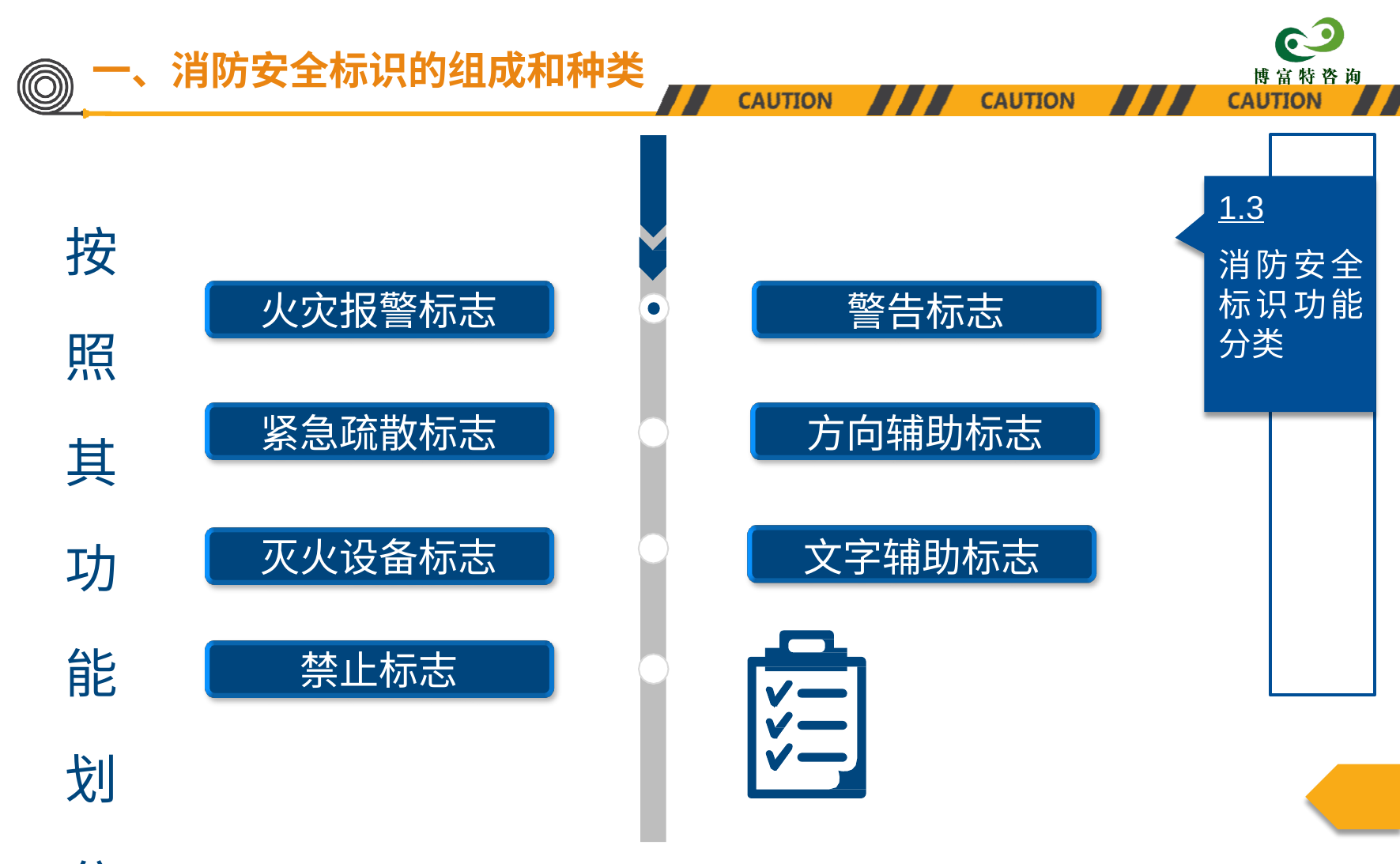

一、消防安全标识的组成和种类

1.3
消防安全  标识功能  分类

按  照  其  功  能  划  分

火灾报警标志
警告标志

紧急疏散标志
方向辅助标志

文字辅助标志

灭火设备标志

禁止标志

7